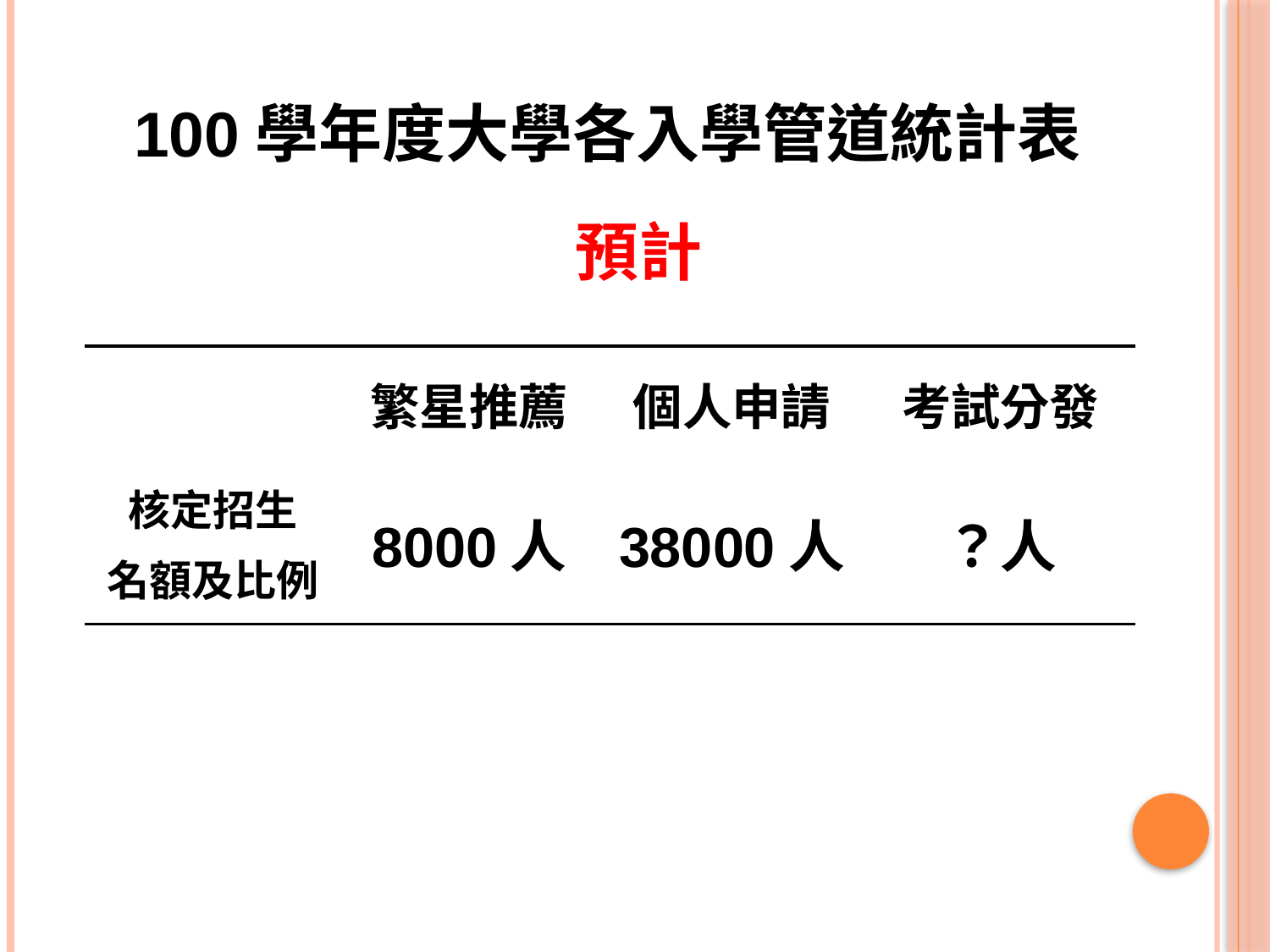

100學年度大學各入學管道統計表
預計
|  | 繁星推薦 | 個人申請 | 考試分發 |
| --- | --- | --- | --- |
| 核定招生 名額及比例 | 8000人 | 38000人 | ？人 |